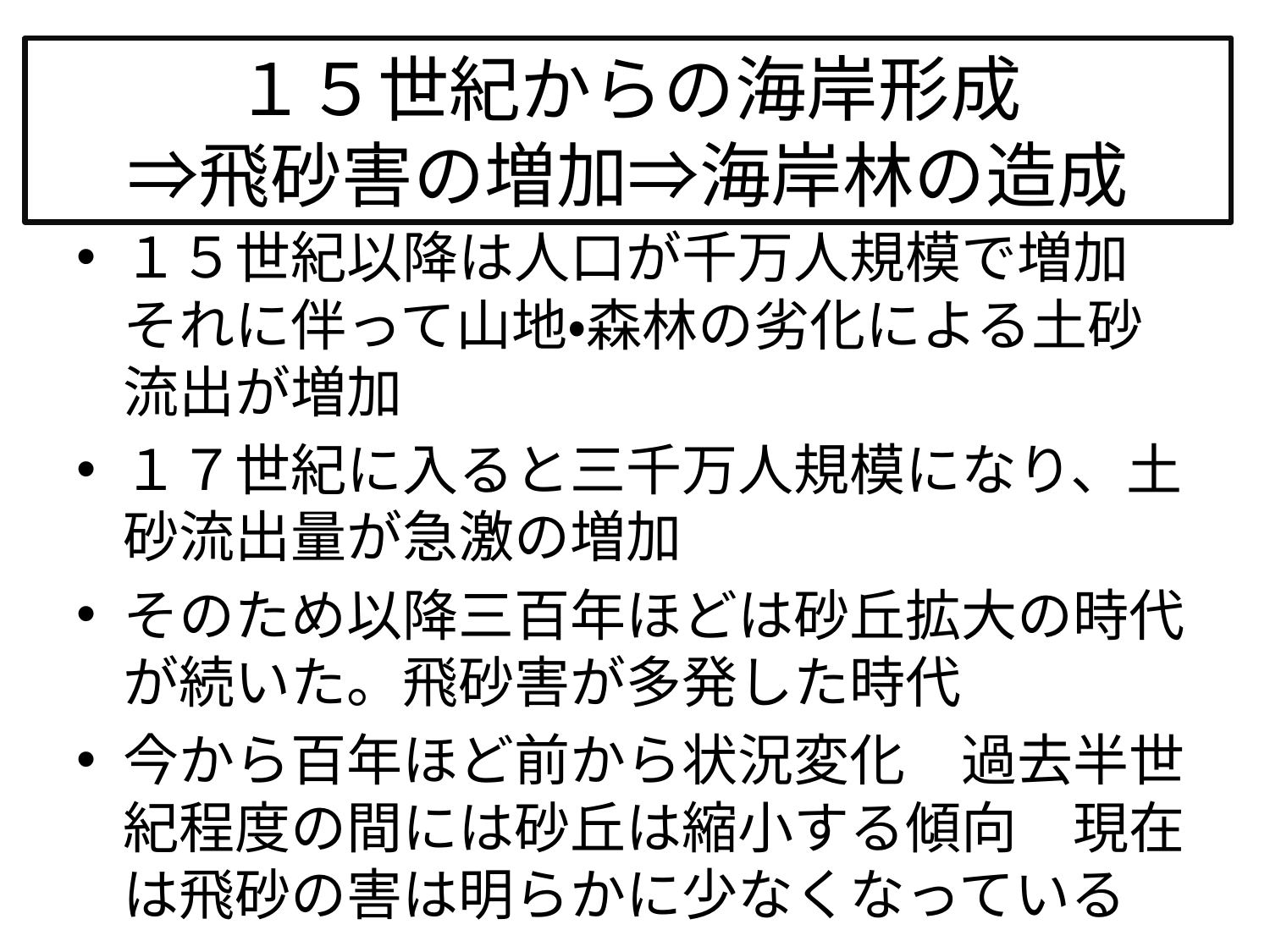

# １５世紀からの海岸形成 ⇒飛砂害の増加⇒海岸林の造成
１５世紀以降は人口が千万人規模で増加　それに伴って山地・森林の劣化による土砂流出が増加
１７世紀に入ると三千万人規模になり、土砂流出量が急激の増加
そのため以降三百年ほどは砂丘拡大の時代が続いた。飛砂害が多発した時代
今から百年ほど前から状況変化　過去半世紀程度の間には砂丘は縮小する傾向　現在は飛砂の害は明らかに少なくなっている